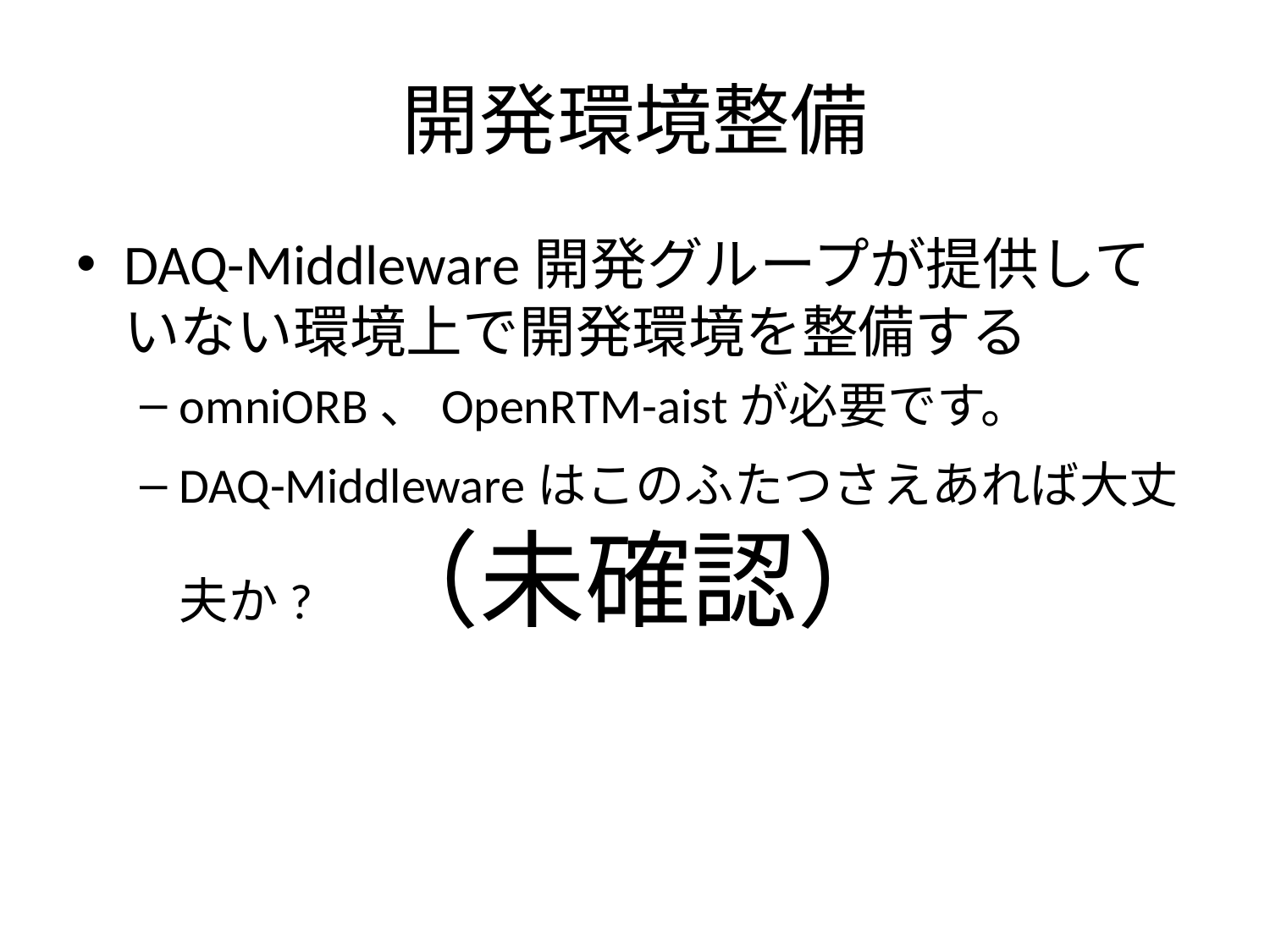

# 開発環境整備
DAQ-Middleware開発グループが提供していない環境上で開発環境を整備する
omniORB、OpenRTM-aistが必要です。
DAQ-Middlewareはこのふたつさえあれば大丈夫か?　（未確認）